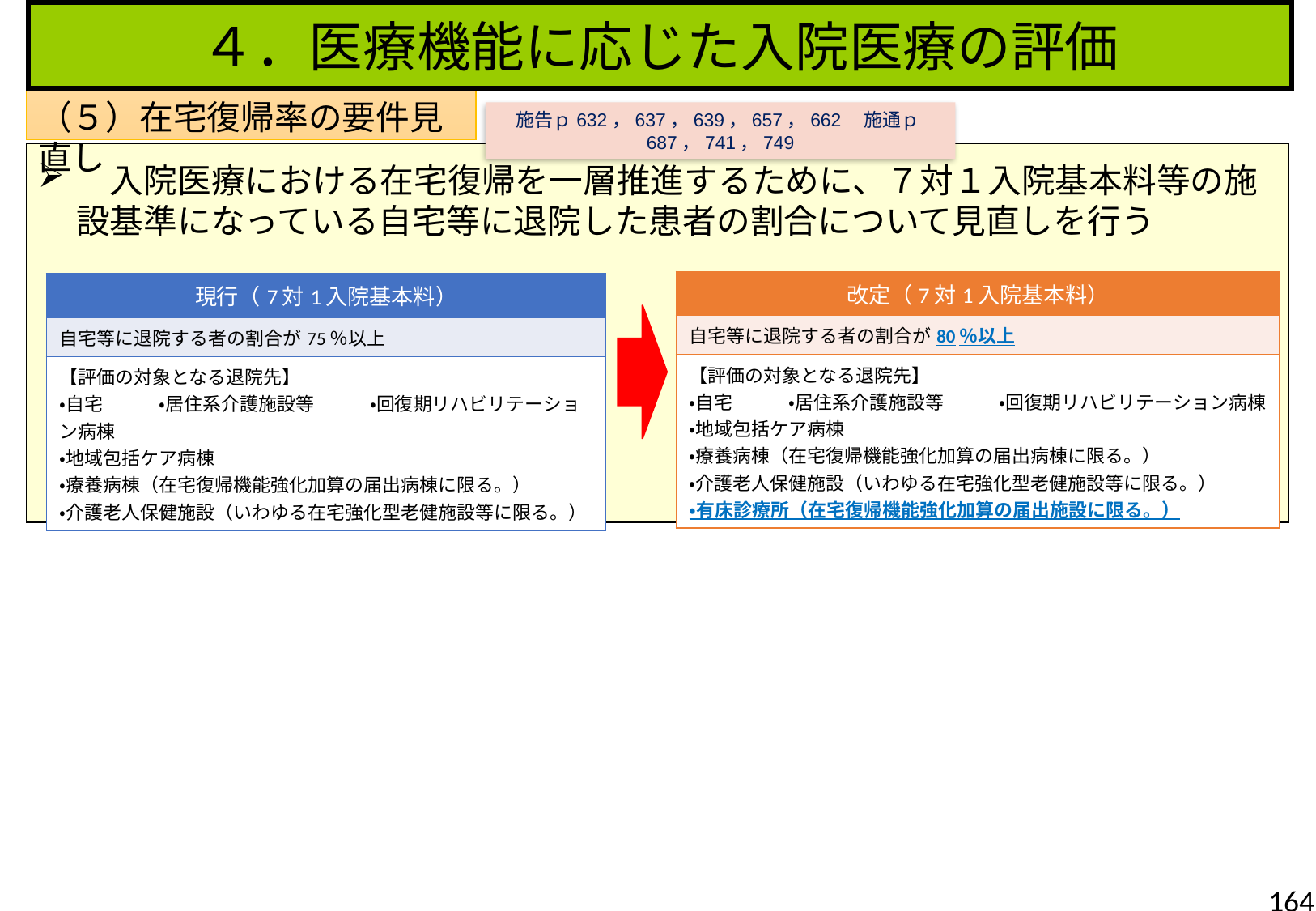

４．医療機能に応じた入院医療の評価
（５）在宅復帰率の要件見直し
施告ｐ632，637，639，657，662　施通ｐ687，741，749

　入院医療における在宅復帰を一層推進するために、７対１入院基本料等の施設基準になっている自宅等に退院した患者の割合について見直しを行う

| 改定（7対1入院基本料） |
| --- |
| 自宅等に退院する者の割合が80％以上 |
| 【評価の対象となる退院先】 ・自宅　　　・居住系介護施設等　　　・回復期リハビリテーション病棟 ・地域包括ケア病棟　　　　　　　　　　 ・療養病棟（在宅復帰機能強化加算の届出病棟に限る。） ・介護老人保健施設（いわゆる在宅強化型老健施設等に限る。） ・有床診療所（在宅復帰機能強化加算の届出施設に限る。） |
| 現行（7対1入院基本料） |
| --- |
| 自宅等に退院する者の割合が75％以上 |
| 【評価の対象となる退院先】 ・自宅　　　・居住系介護施設等　　　・回復期リハビリテーション病棟 ・地域包括ケア病棟　　　　　　　　　　 ・療養病棟（在宅復帰機能強化加算の届出病棟に限る。） ・介護老人保健施設（いわゆる在宅強化型老健施設等に限る。） |

164